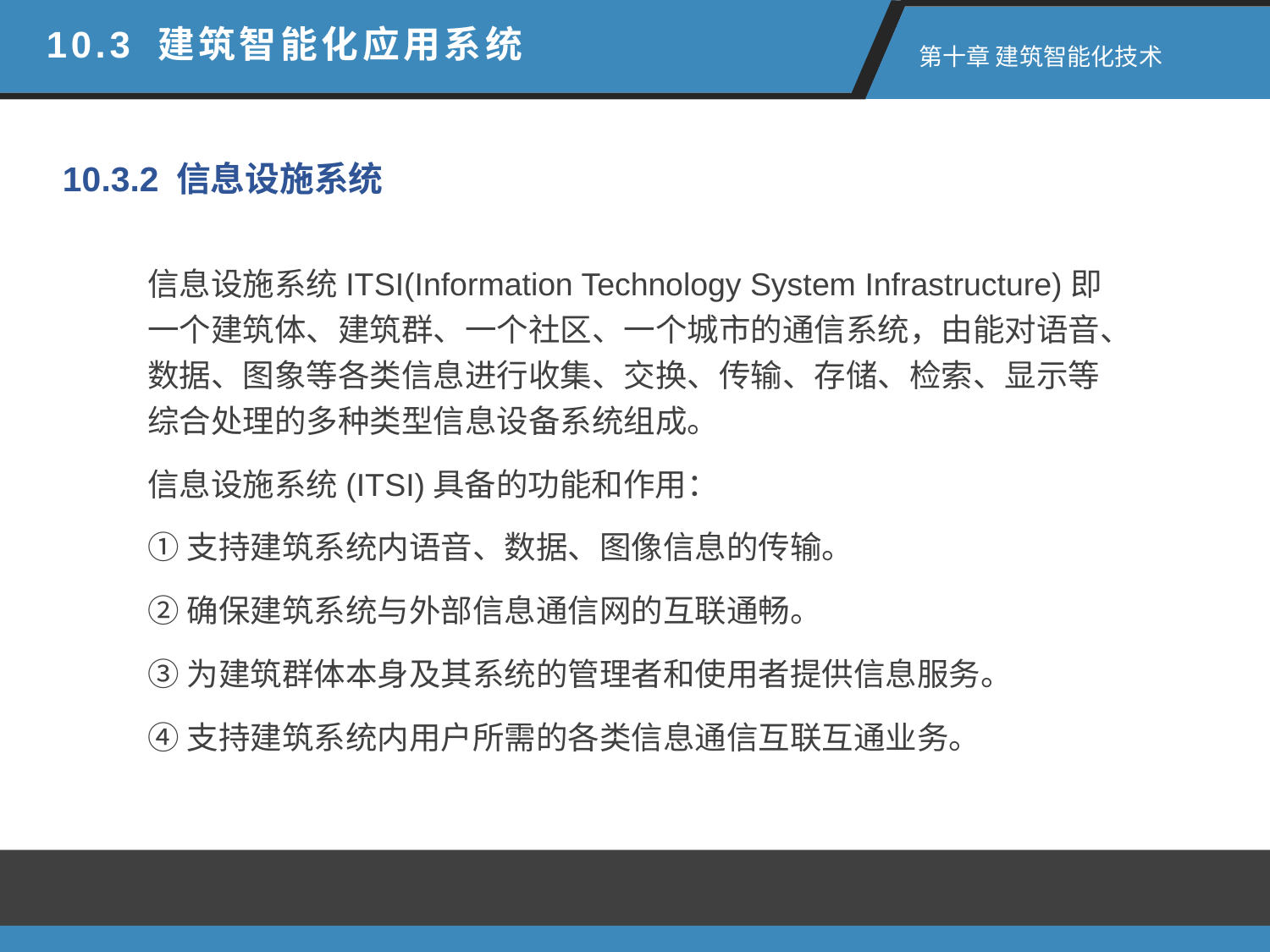

10.3 建筑智能化应用系统
第十章 建筑智能化技术
10.3.2 信息设施系统
信息设施系统ITSI(Information Technology System Infrastructure)即一个建筑体、建筑群、一个社区、一个城市的通信系统，由能对语音、数据、图象等各类信息进行收集、交换、传输、存储、检索、显示等综合处理的多种类型信息设备系统组成。
信息设施系统(ITSI)具备的功能和作用：
①支持建筑系统内语音、数据、图像信息的传输。
②确保建筑系统与外部信息通信网的互联通畅。
③为建筑群体本身及其系统的管理者和使用者提供信息服务。
④支持建筑系统内用户所需的各类信息通信互联互通业务。